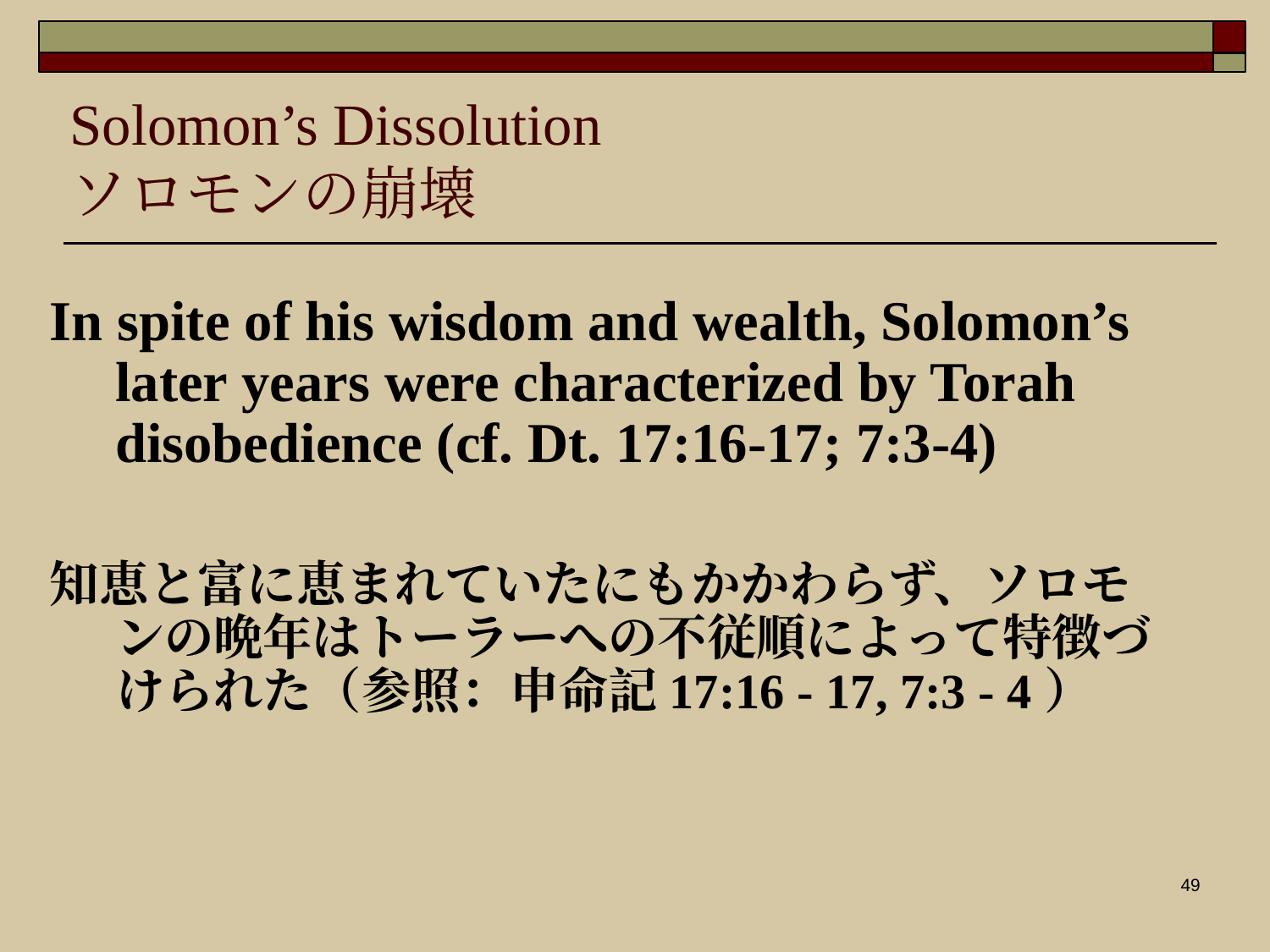

Solomon’s Dissolution
ソロモンの崩壊
In spite of his wisdom and wealth, Solomon’s later years were characterized by Torah disobedience (cf. Dt. 17:16-17; 7:3-4)

知恵と富に恵まれていたにもかかわらず、ソロモンの晩年はトーラーへの不従順によって特徴づけられた（参照：申命記17:16 - 17, 7:3 - 4）
49